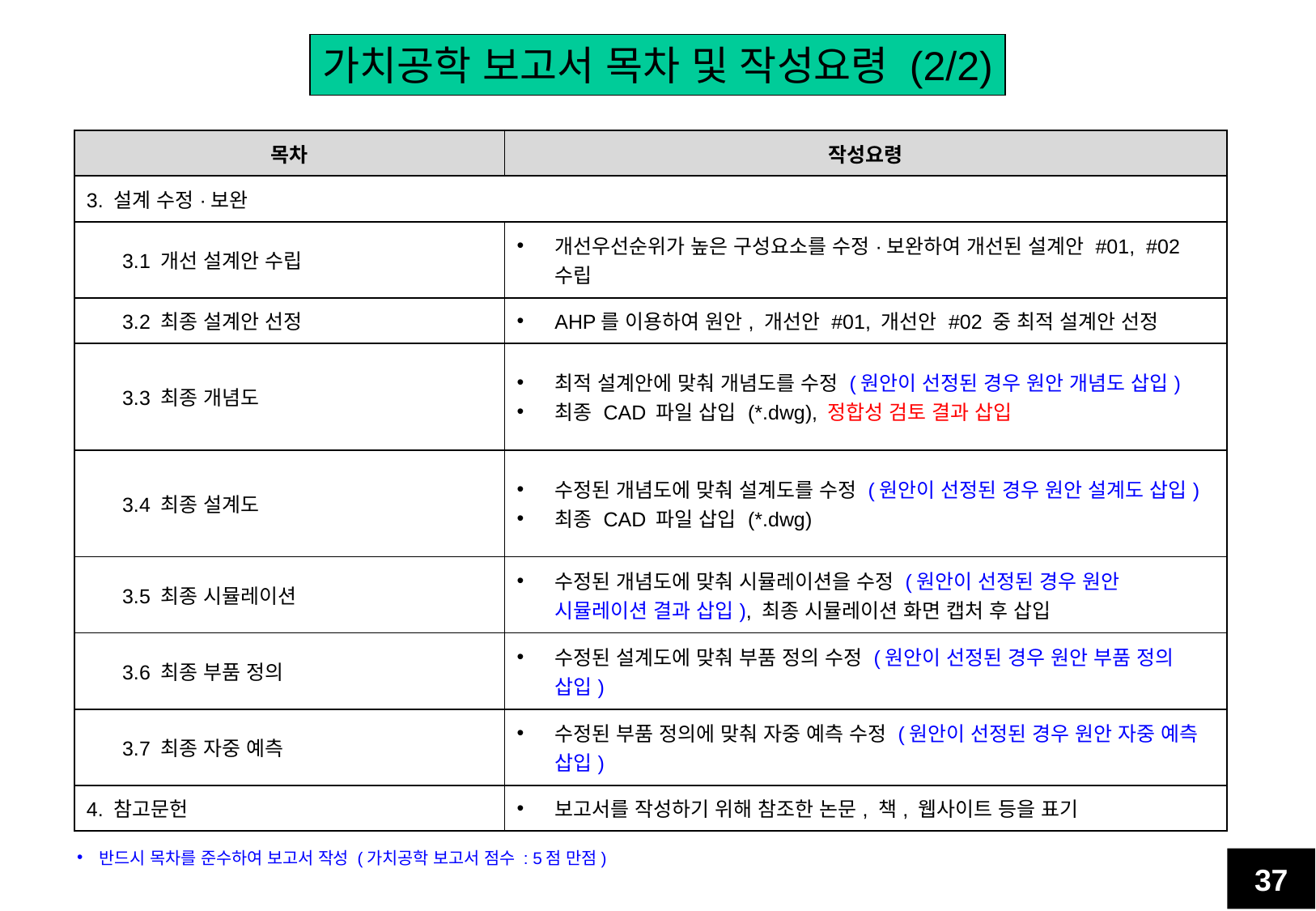

가치공학 보고서 목차 및 작성요령 (2/2)
| 목차 | 작성요령 |
| --- | --- |
| 3. 설계 수정·보완 |  |
| 3.1 개선 설계안 수립 | 개선우선순위가 높은 구성요소를 수정·보완하여 개선된 설계안 #01, #02 수립 |
| 3.2 최종 설계안 선정 | AHP를 이용하여 원안, 개선안 #01, 개선안 #02 중 최적 설계안 선정 |
| 3.3 최종 개념도 | 최적 설계안에 맞춰 개념도를 수정 (원안이 선정된 경우 원안 개념도 삽입) 최종 CAD 파일 삽입 (\*.dwg), 정합성 검토 결과 삽입 |
| 3.4 최종 설계도 | 수정된 개념도에 맞춰 설계도를 수정 (원안이 선정된 경우 원안 설계도 삽입) 최종 CAD 파일 삽입 (\*.dwg) |
| 3.5 최종 시뮬레이션 | 수정된 개념도에 맞춰 시뮬레이션을 수정 (원안이 선정된 경우 원안 시뮬레이션 결과 삽입), 최종 시뮬레이션 화면 캡처 후 삽입 |
| 3.6 최종 부품 정의 | 수정된 설계도에 맞춰 부품 정의 수정 (원안이 선정된 경우 원안 부품 정의 삽입) |
| 3.7 최종 자중 예측 | 수정된 부품 정의에 맞춰 자중 예측 수정 (원안이 선정된 경우 원안 자중 예측 삽입) |
| 4. 참고문헌 | 보고서를 작성하기 위해 참조한 논문, 책, 웹사이트 등을 표기 |
반드시 목차를 준수하여 보고서 작성 (가치공학 보고서 점수 : 5점 만점)
37